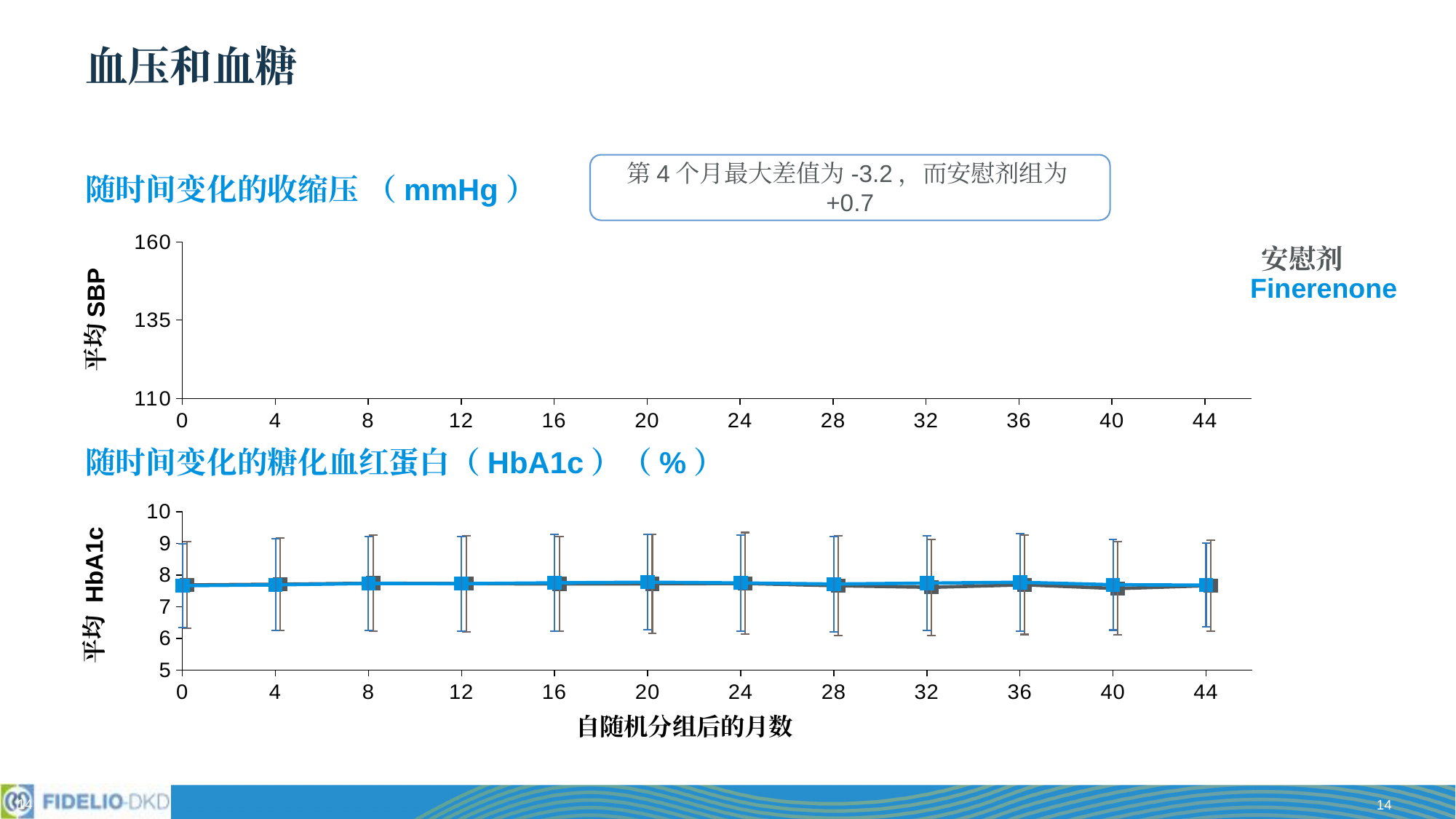

# 血压和血糖

第4个月最大差值为-3.2，而安慰剂组为+0.7
随时间变化的收缩压 （mmHg）

### Chart

| Category | Finerenone | Placebo |
|---|---|---|
安慰剂
Finerenone
平均SBP

随时间变化的糖化血红蛋白（HbA1c）（%）

### Chart

| Category | Finerenone mean | Placebo mean |
|---|---|---|
平均 HbA1c
自随机分组后的月数
14